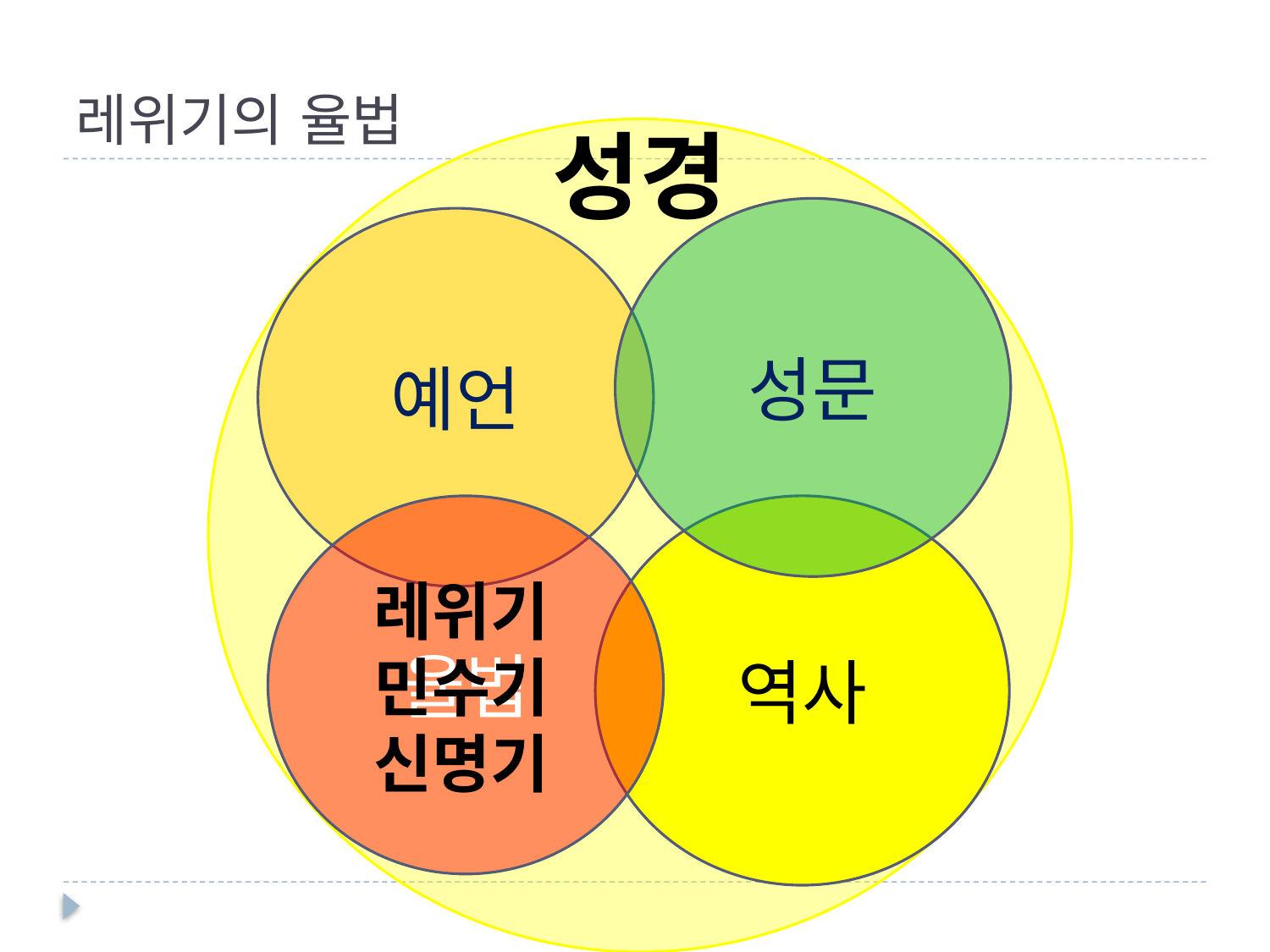

# 레위기의 율법
성경

성문
예언
율법
역사
레위기
민수기
신명기